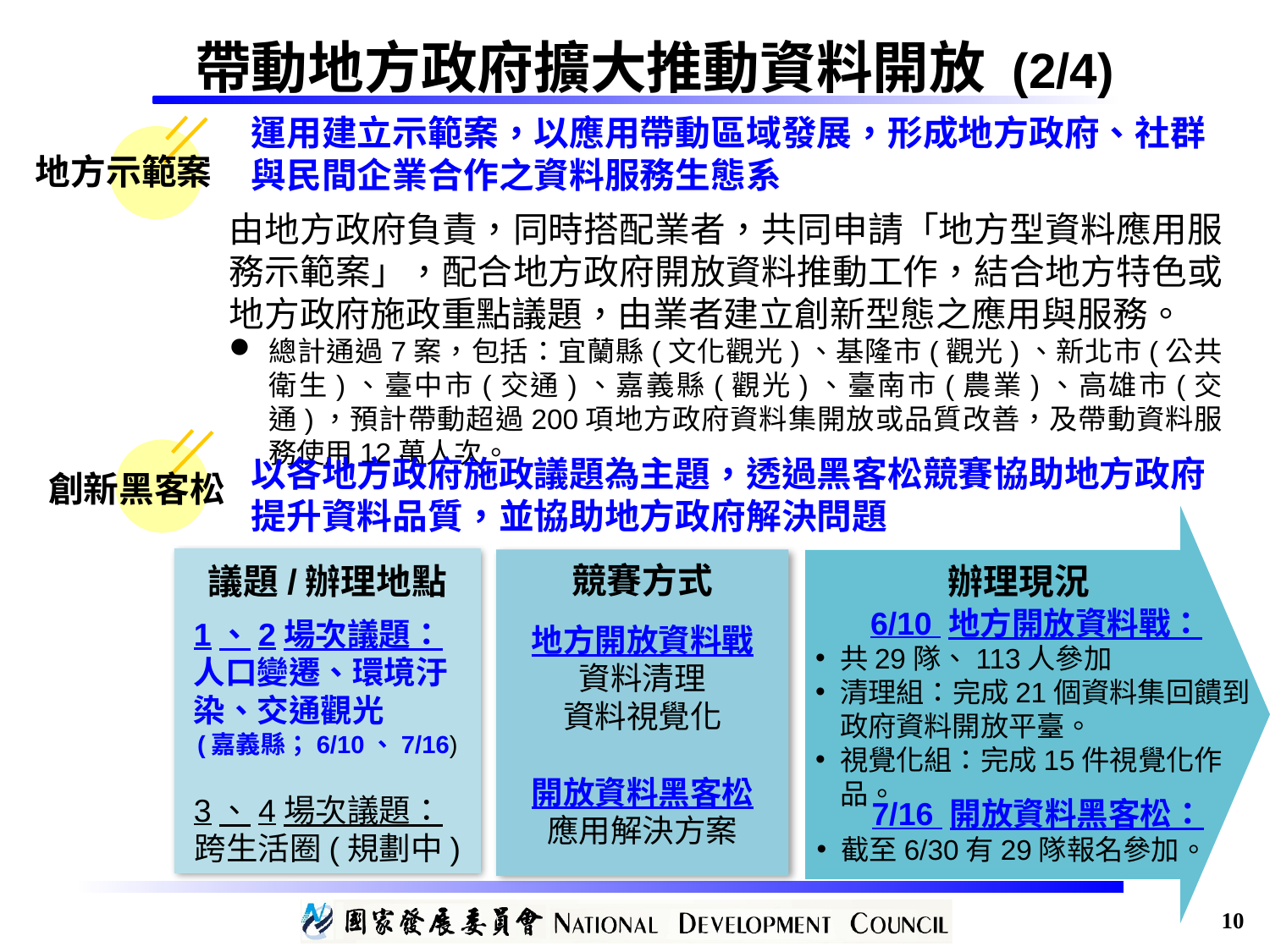

帶動地方政府擴大推動資料開放 (2/4)
運用建立示範案，以應用帶動區域發展，形成地方政府、社群與民間企業合作之資料服務生態系

地方示範案
由地方政府負責，同時搭配業者，共同申請「地方型資料應用服務示範案」，配合地方政府開放資料推動工作，結合地方特色或地方政府施政重點議題，由業者建立創新型態之應用與服務。
總計通過7案，包括：宜蘭縣(文化觀光)、基隆市(觀光)、新北市(公共衛生)、臺中市(交通)、嘉義縣(觀光)、臺南市(農業)、高雄市(交通)，預計帶動超過200項地方政府資料集開放或品質改善，及帶動資料服務使用12萬人次。

以各地方政府施政議題為主題，透過黑客松競賽協助地方政府提升資料品質，並協助地方政府解決問題
創新黑客松

競賽方式
辦理現況
議題/辦理地點
6/10 地方開放資料戰：
共29隊、113人參加
清理組：完成21個資料集回饋到政府資料開放平臺。
視覺化組：完成15件視覺化作品。
1、2場次議題：
人口變遷、環境汙染、交通觀光
(嘉義縣；6/10、7/16)
地方開放資料戰
資料清理
資料視覺化

開放資料黑客松
應用解決方案
3、4場次議題：
跨生活圈(規劃中)
7/16 開放資料黑客松：
截至6/30有29隊報名參加。
10